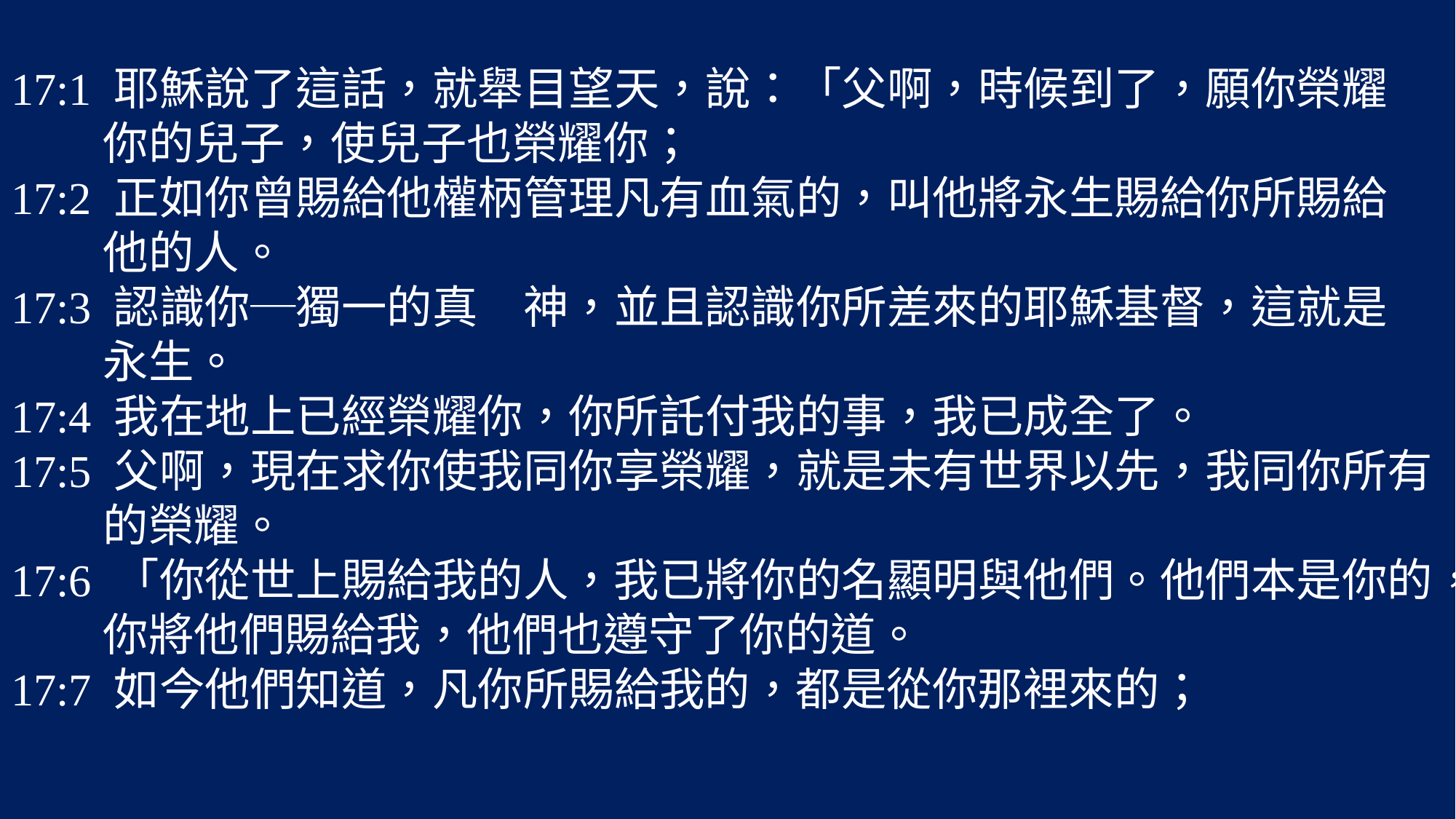

17:1 耶穌說了這話，就舉目望天，說：「父啊，時候到了，願你榮耀
        你的兒子，使兒子也榮耀你；
17:2 正如你曾賜給他權柄管理凡有血氣的，叫他將永生賜給你所賜給
        他的人。
17:3 認識你─獨一的真　神，並且認識你所差來的耶穌基督，這就是
        永生。
17:4 我在地上已經榮耀你，你所託付我的事，我已成全了。
17:5 父啊，現在求你使我同你享榮耀，就是未有世界以先，我同你所有
        的榮耀。
17:6 「你從世上賜給我的人，我已將你的名顯明與他們。他們本是你的，
        你將他們賜給我，他們也遵守了你的道。
17:7 如今他們知道，凡你所賜給我的，都是從你那裡來的；